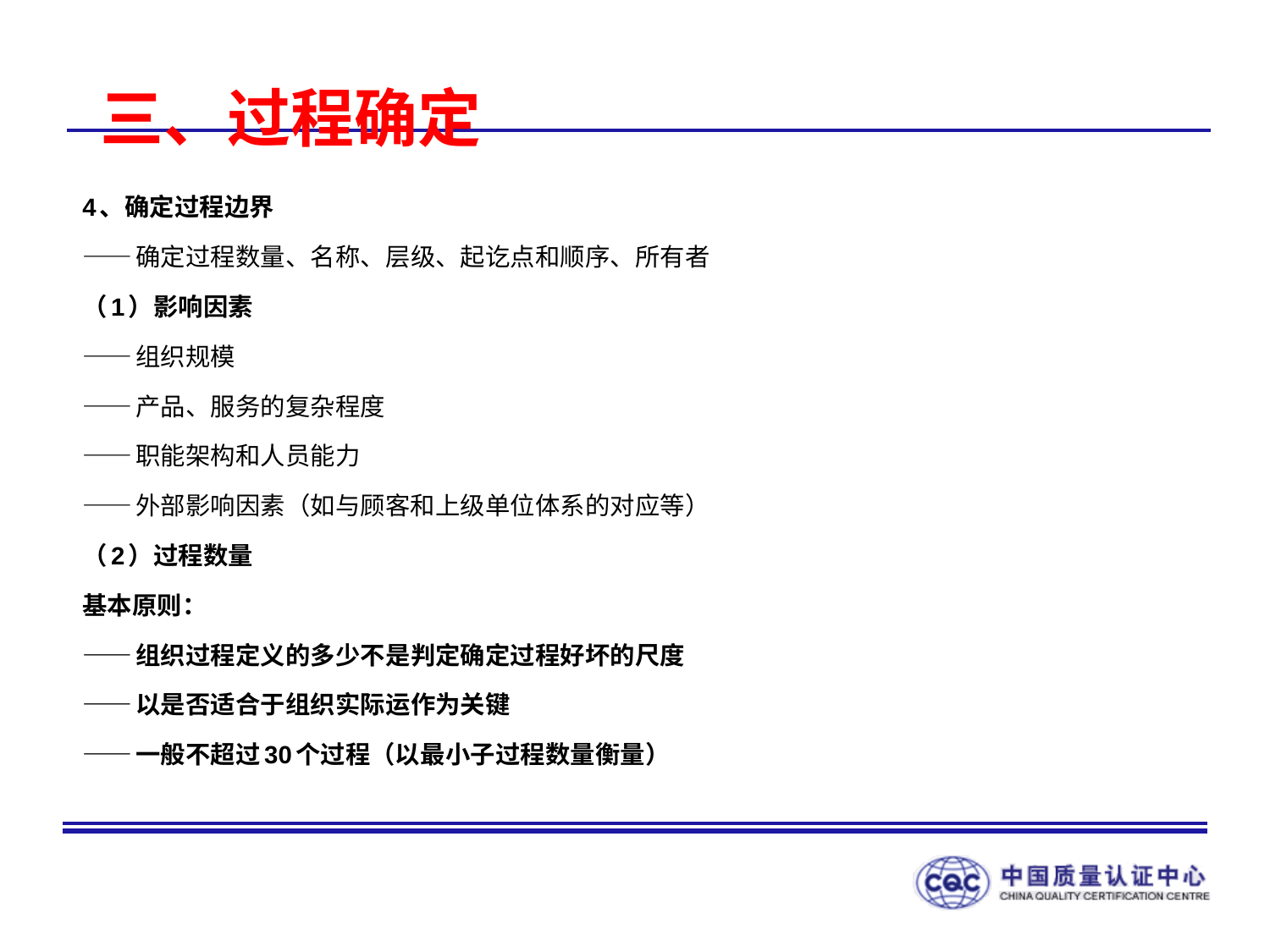

# 三、过程确定
4、确定过程边界
——确定过程数量、名称、层级、起讫点和顺序、所有者
（1）影响因素
——组织规模
——产品、服务的复杂程度
——职能架构和人员能力
——外部影响因素（如与顾客和上级单位体系的对应等）
（2）过程数量
基本原则：
——组织过程定义的多少不是判定确定过程好坏的尺度
——以是否适合于组织实际运作为关键
——一般不超过30个过程（以最小子过程数量衡量）